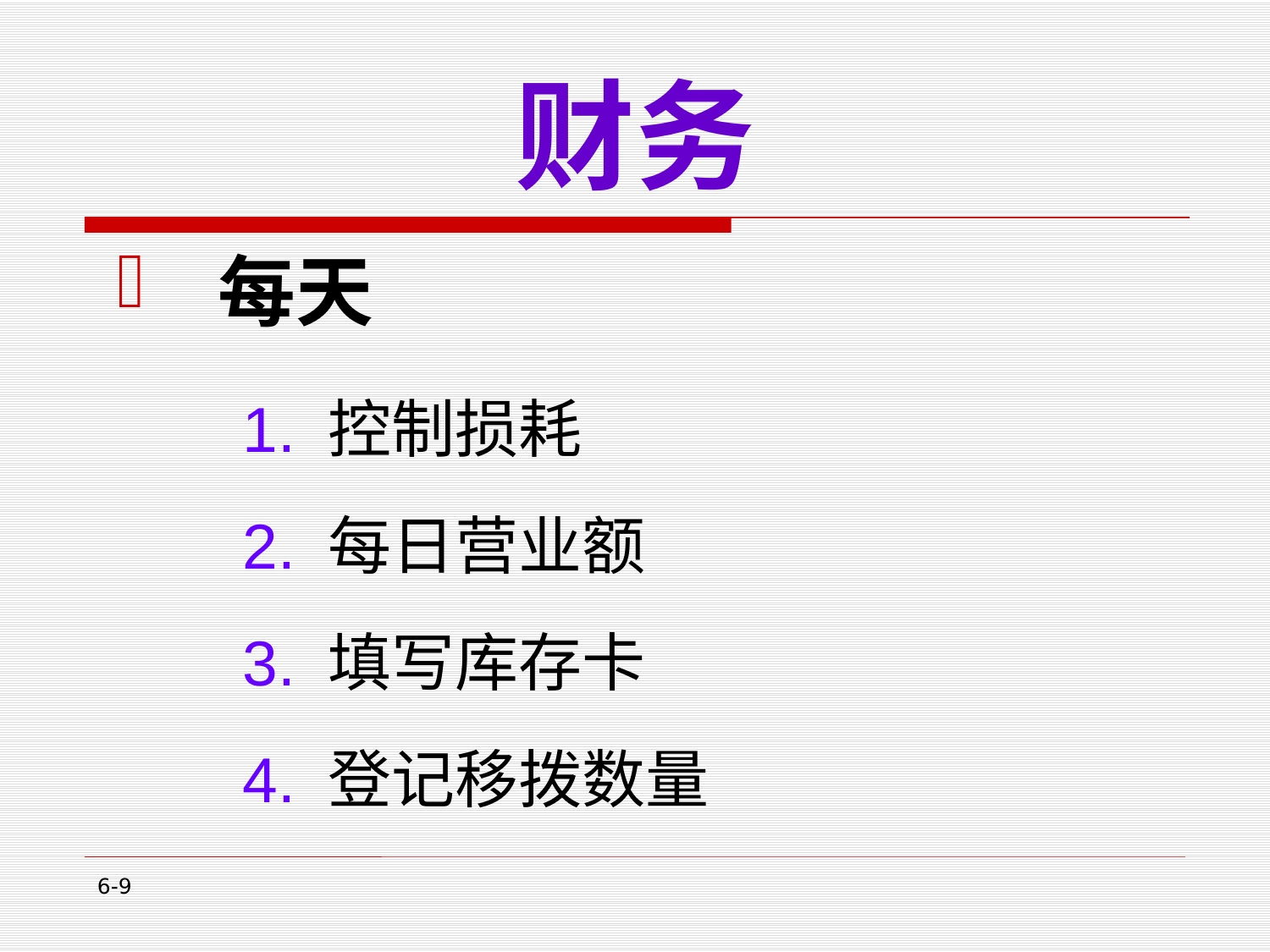

# 财务
每天
控制损耗
每日营业额
填写库存卡
登记移拨数量
6-9
10